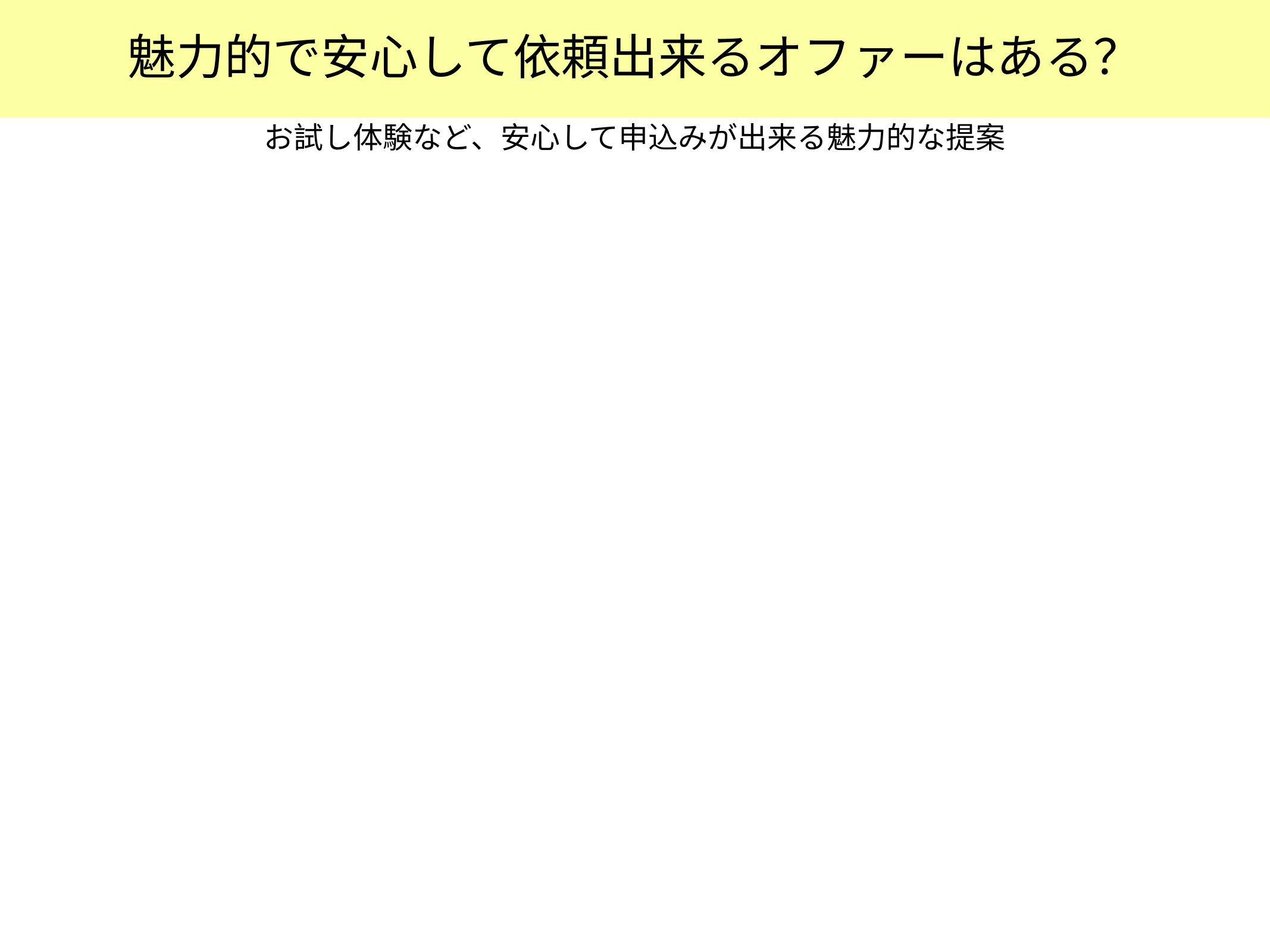

魅力的で安心して依頼出来るオファーはある？

お試し体験など、安心して申込みが出来る魅力的な提案